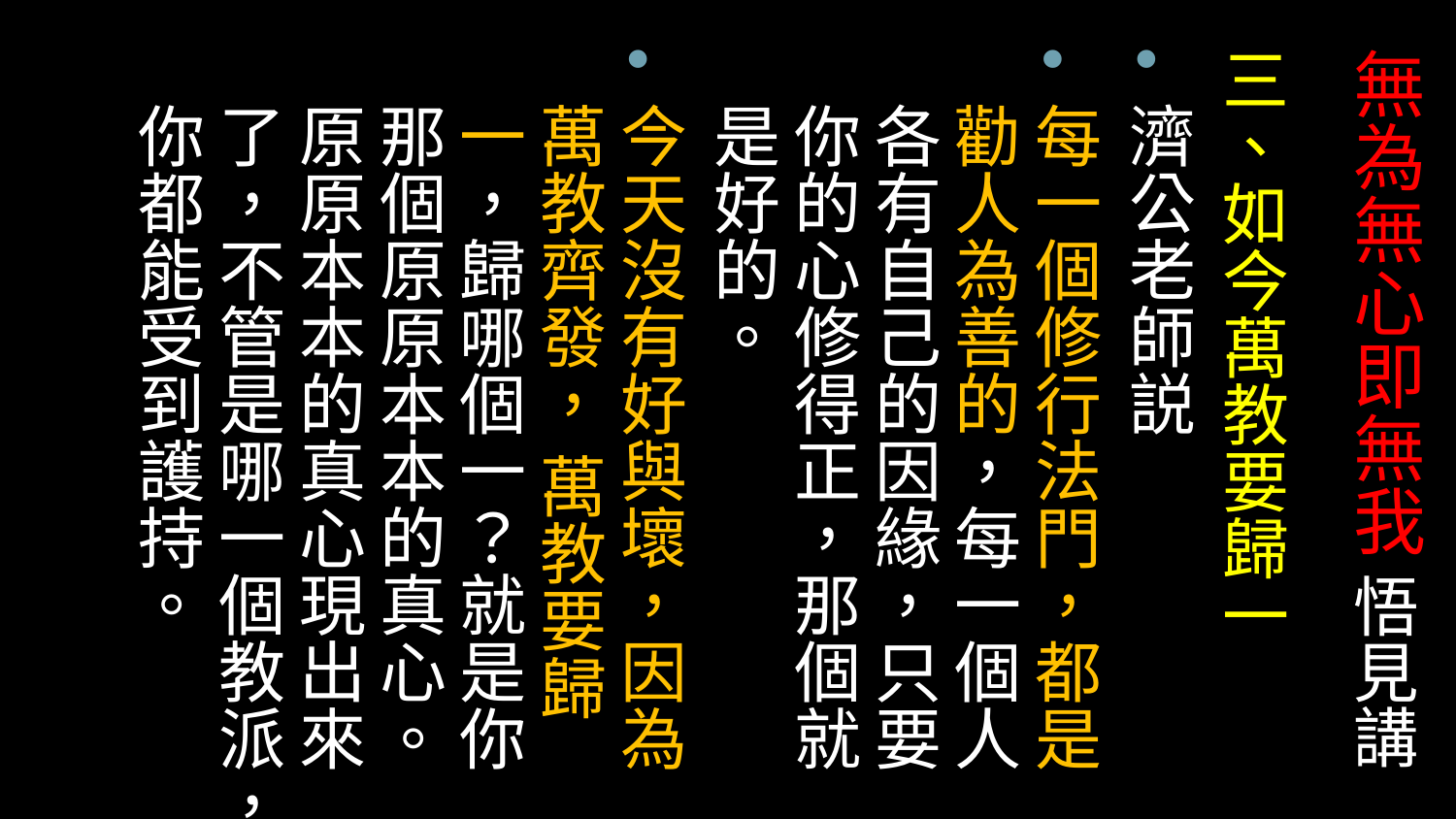

# 無為無心即無我 悟見講
三、如今萬教要歸一
濟公老師説
每一個修行法門，都是勸人為善的，每一個人各有自己的因緣，只要你的心修得正，那個就是好的。
今天沒有好與壞，因為萬教齊發， 萬教要歸一，歸哪個一？就是你那個原原本本的真心。原原本本的真心現出來了，不管是哪一個教派，你都能受到護持。